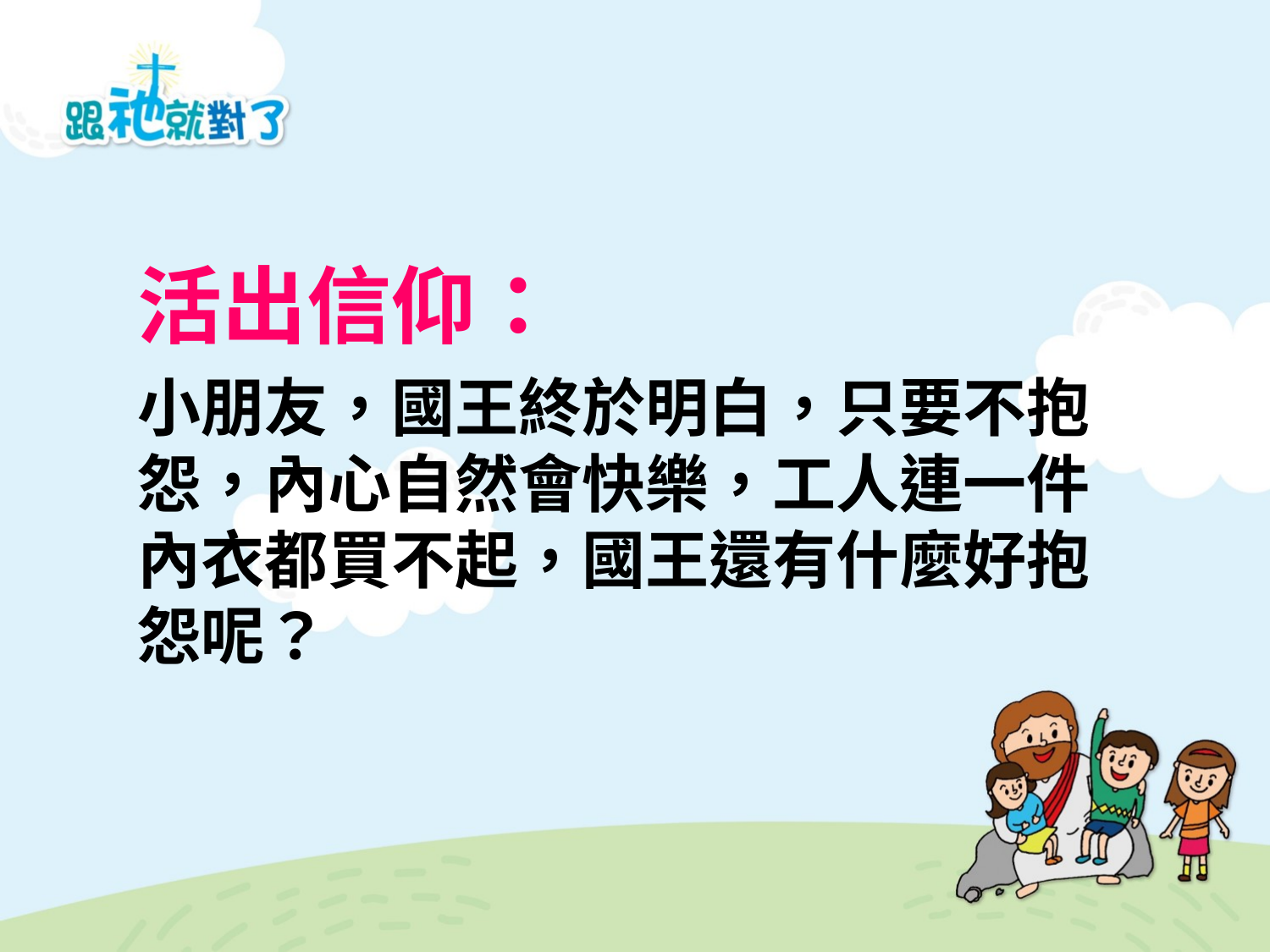

活出信仰：
小朋友，國王終於明白，只要不抱怨，內心自然會快樂，工人連一件內衣都買不起，國王還有什麼好抱怨呢？